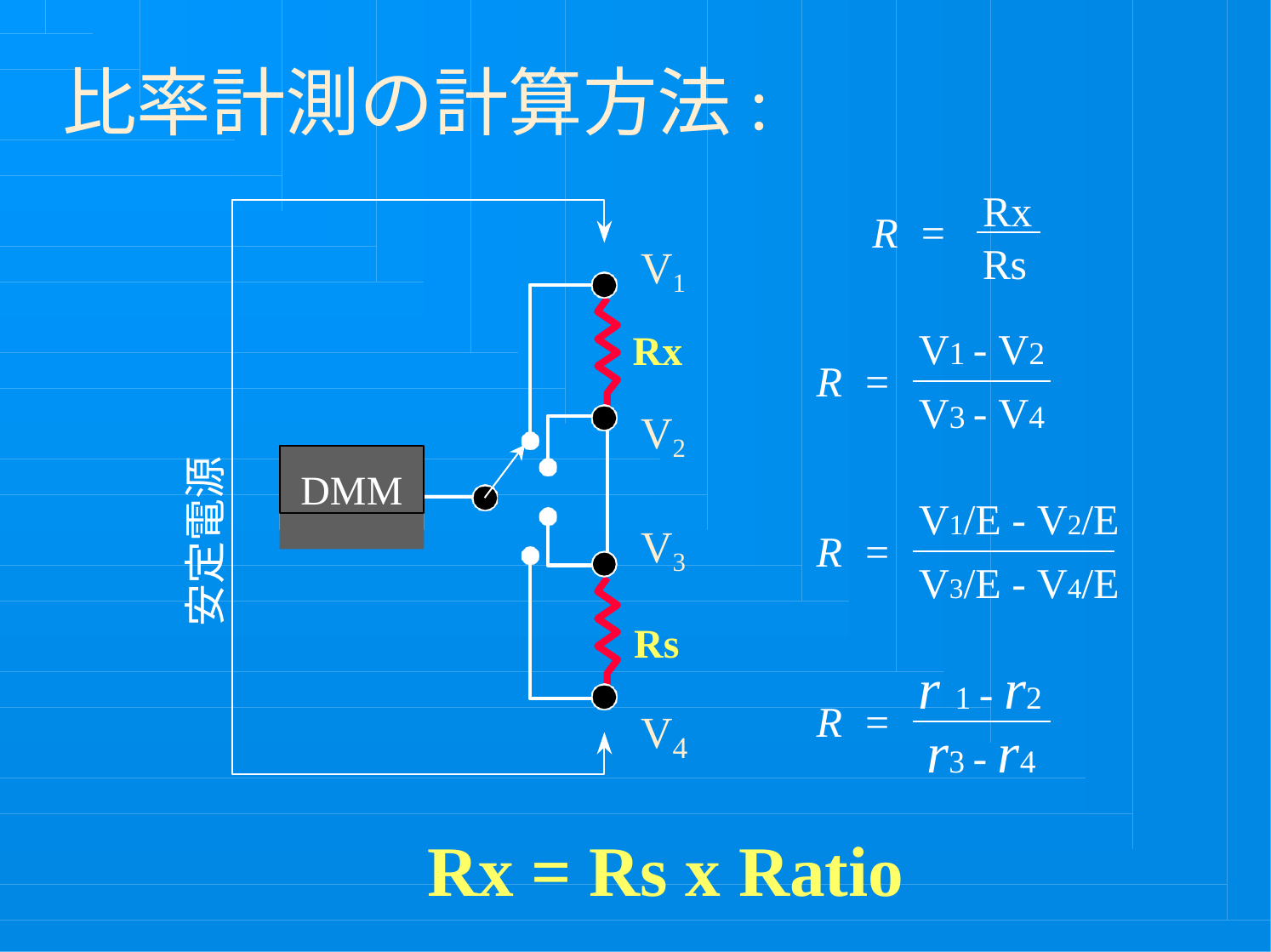

# 比率計測の計算方法:

Rx

R	=
V1
Rx
V2

Rs

V1 - V2
R	=

V3 - V4

安定電源

DMM

V1/E - V2/E

V3
Rs

R	=

V3/E - V4/E

r 1 - r2  r3 - r4

R	=

V

4

Rx = Rs x Ratio